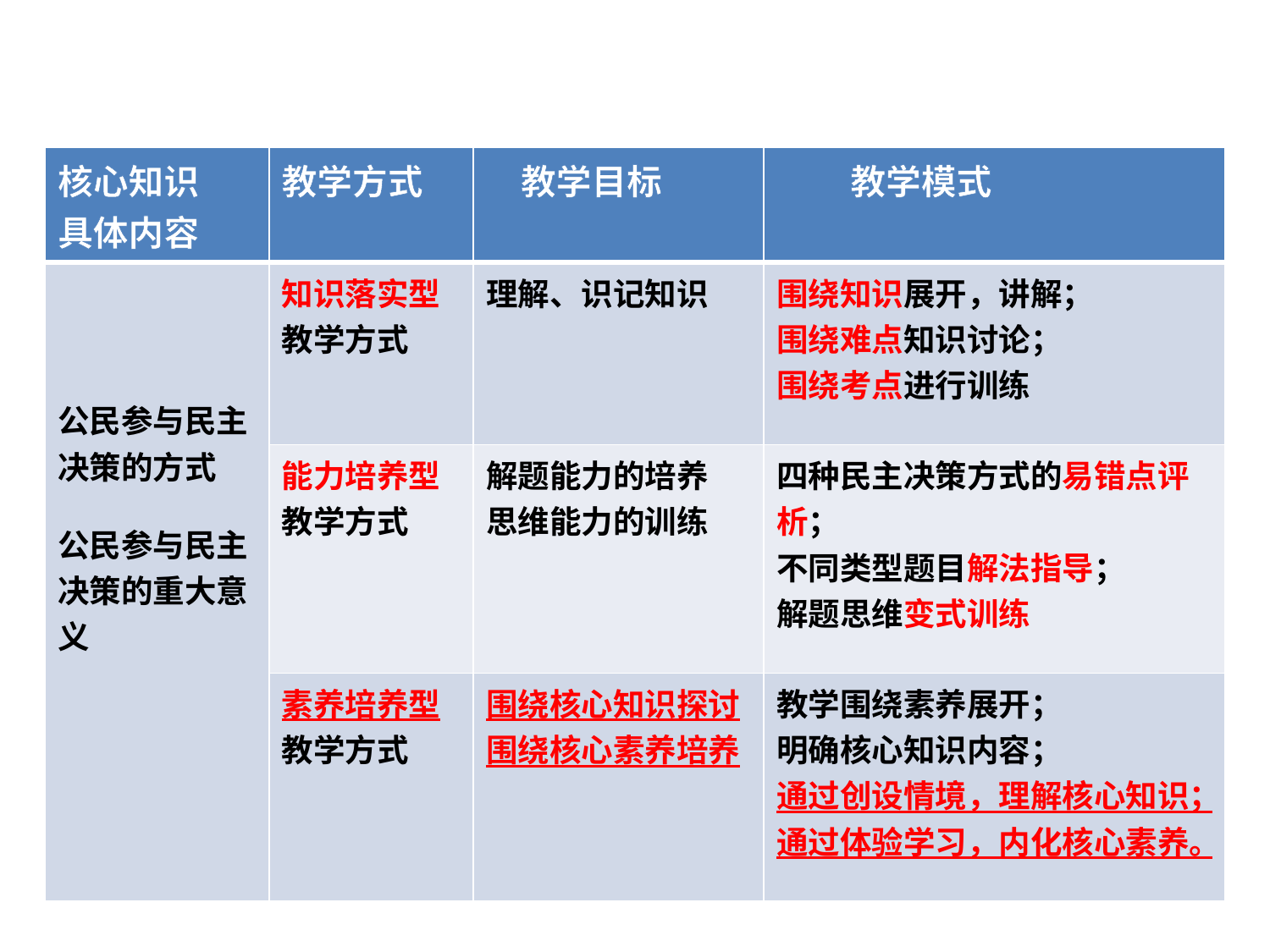

| 核心知识 具体内容 | 教学方式 | 教学目标 | 教学模式 |
| --- | --- | --- | --- |
| 公民参与民主决策的方式 公民参与民主决策的重大意义 | 知识落实型教学方式 | 理解、识记知识 | 围绕知识展开，讲解； 围绕难点知识讨论； 围绕考点进行训练 |
|  | 能力培养型教学方式 | 解题能力的培养 思维能力的训练 | 四种民主决策方式的易错点评析； 不同类型题目解法指导； 解题思维变式训练 |
|  | 素养培养型教学方式 | 围绕核心知识探讨 围绕核心素养培养 | 教学围绕素养展开； 明确核心知识内容； 通过创设情境，理解核心知识； 通过体验学习，内化核心素养。 |